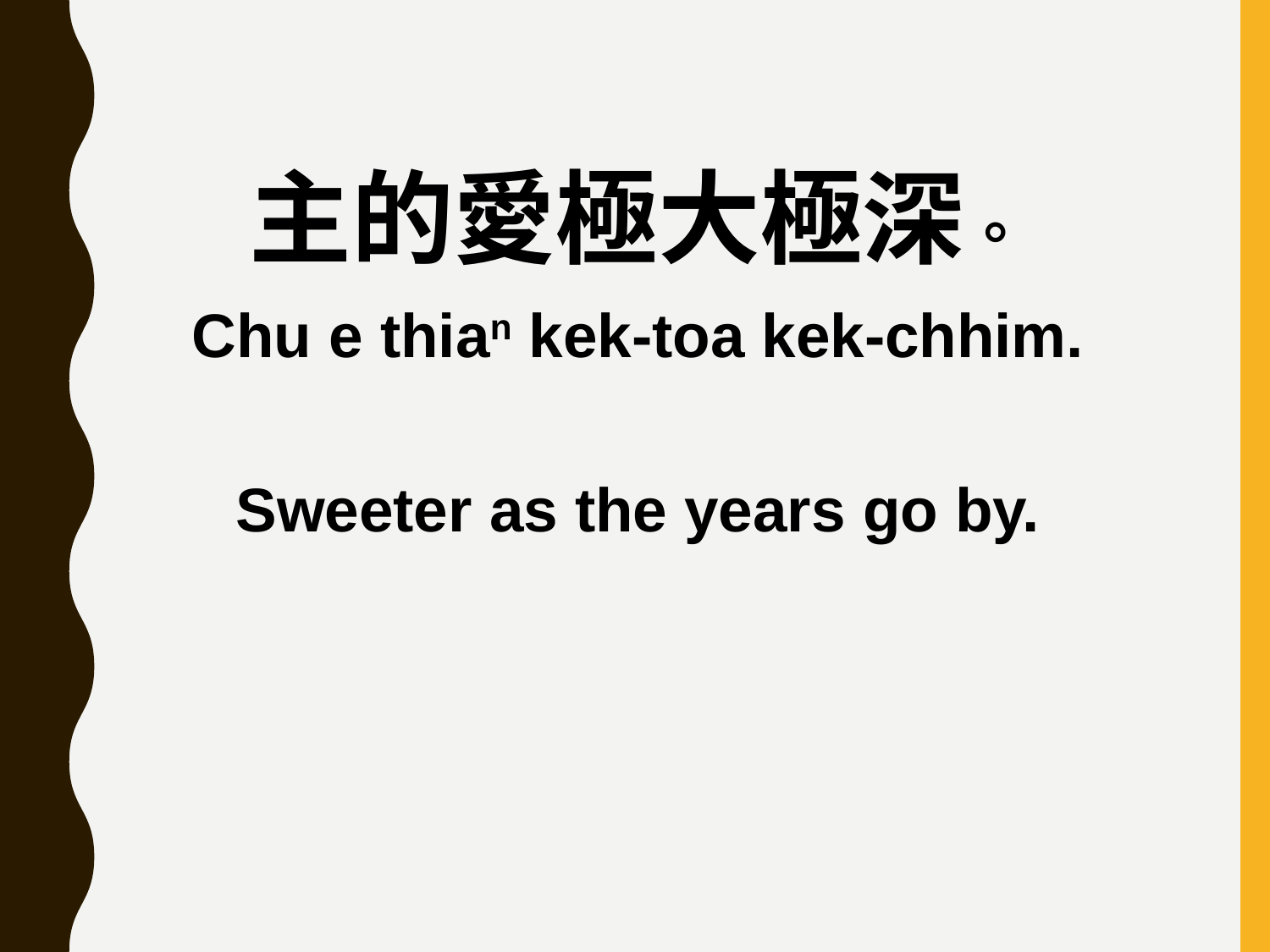

主的愛極大極深。
Chu e thian kek-toa kek-chhim.

Sweeter as the years go by.